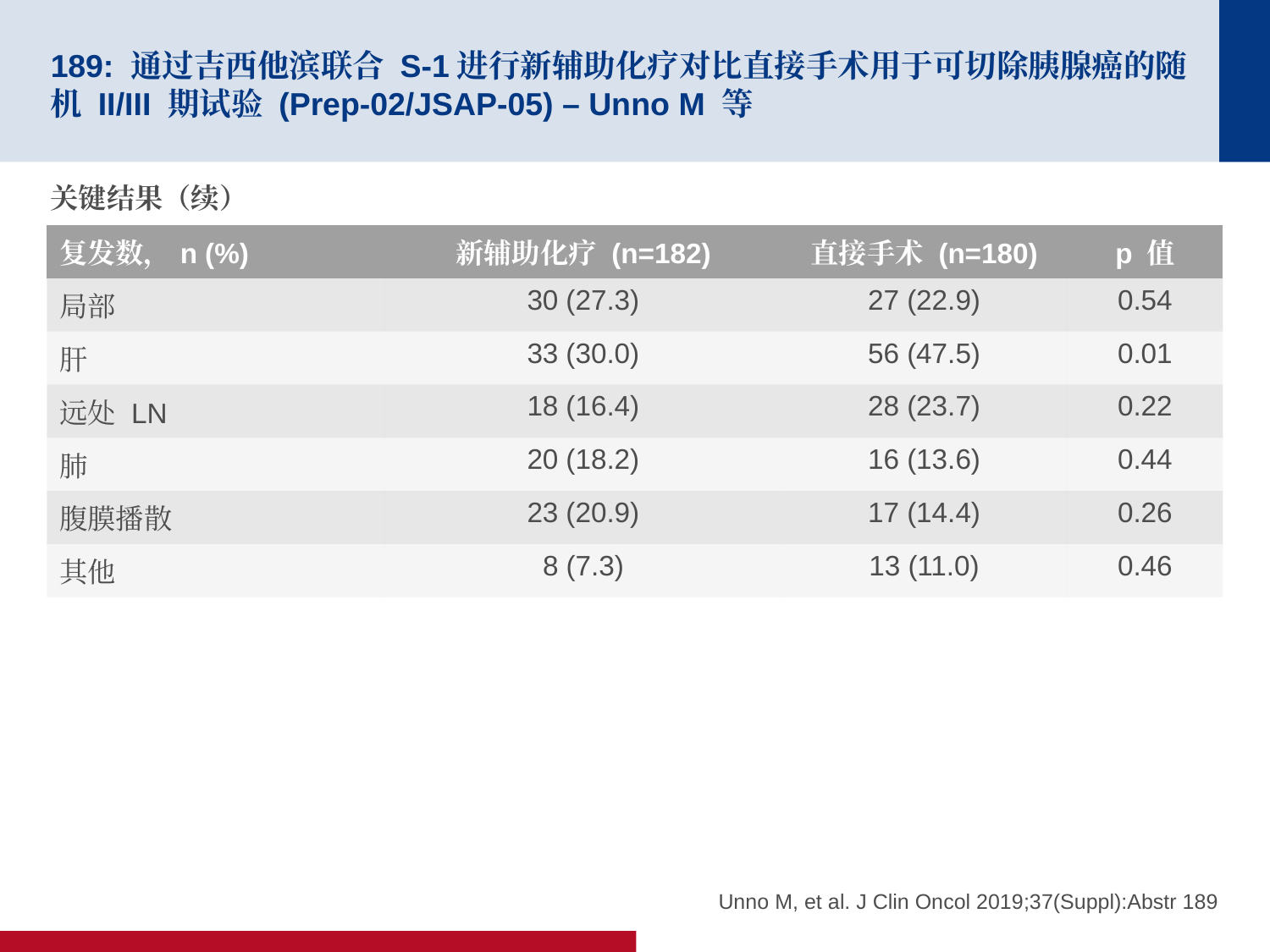

# 189: 通过吉西他滨联合 S-1进行新辅助化疗对比直接手术用于可切除胰腺癌的随机 II/III 期试验 (Prep-02/JSAP-05) – Unno M 等
关键结果（续）
| 复发数，n (%) | 新辅助化疗 (n=182) | 直接手术 (n=180) | p 值 |
| --- | --- | --- | --- |
| 局部 | 30 (27.3) | 27 (22.9) | 0.54 |
| 肝 | 33 (30.0) | 56 (47.5) | 0.01 |
| 远处 LN | 18 (16.4) | 28 (23.7) | 0.22 |
| 肺 | 20 (18.2) | 16 (13.6) | 0.44 |
| 腹膜播散 | 23 (20.9) | 17 (14.4) | 0.26 |
| 其他 | 8 (7.3) | 13 (11.0) | 0.46 |
Unno M, et al. J Clin Oncol 2019;37(Suppl):Abstr 189